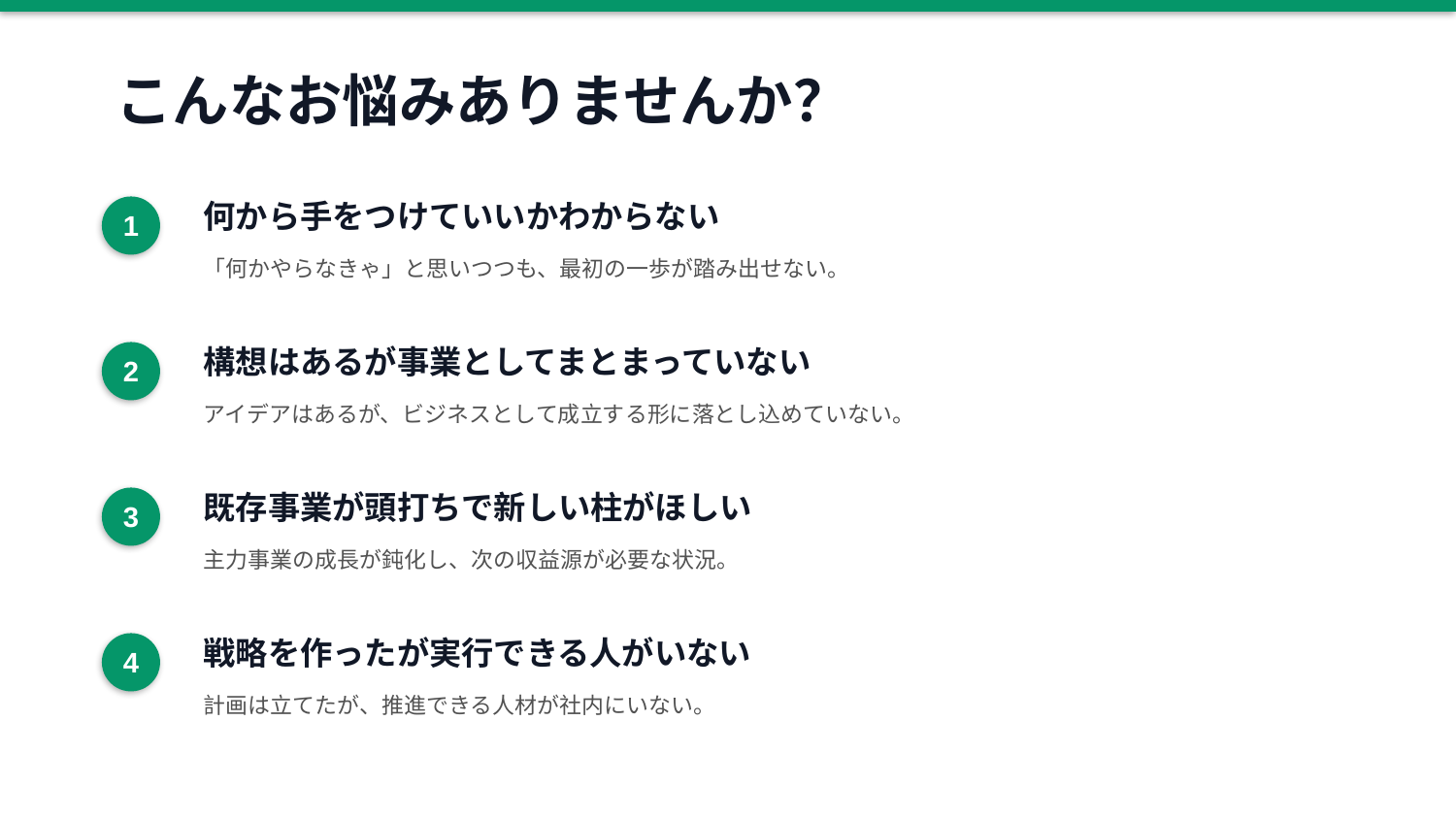

こんなお悩みありませんか？
何から手をつけていいかわからない

1
「何かやらなきゃ」と思いつつも、最初の一歩が踏み出せない。
構想はあるが事業としてまとまっていない

2
アイデアはあるが、ビジネスとして成立する形に落とし込めていない。
既存事業が頭打ちで新しい柱がほしい

3
主力事業の成長が鈍化し、次の収益源が必要な状況。
戦略を作ったが実行できる人がいない

4
計画は立てたが、推進できる人材が社内にいない。